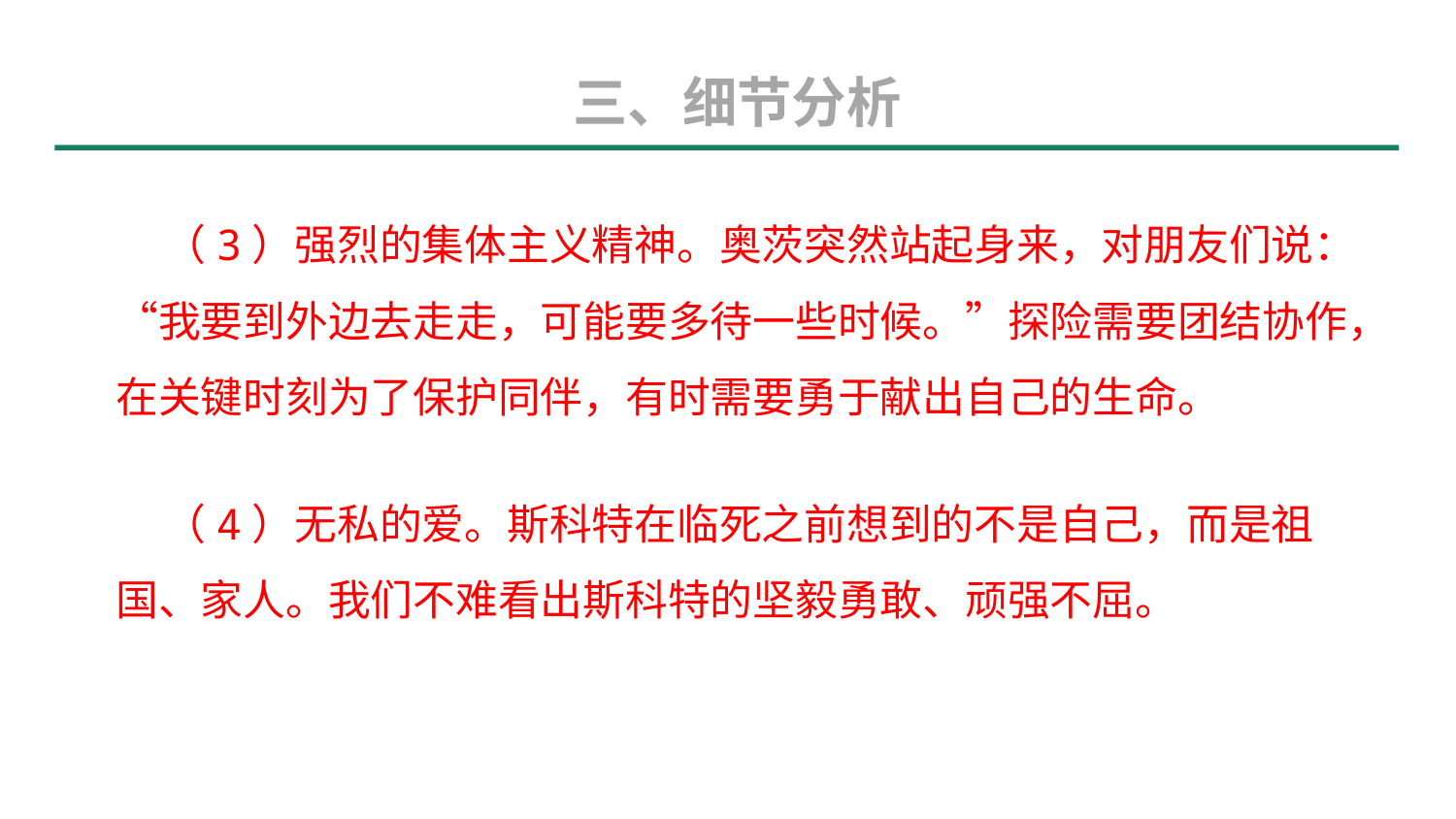

三、细节分析

    （3）强烈的集体主义精神。奥茨突然站起身来，对朋友们说：“我要到外边去走走，可能要多待一些时候。”探险需要团结协作，在关键时刻为了保护同伴，有时需要勇于献出自己的生命。
    （4）无私的爱。斯科特在临死之前想到的不是自己，而是祖国、家人。我们不难看出斯科特的坚毅勇敢、顽强不屈。